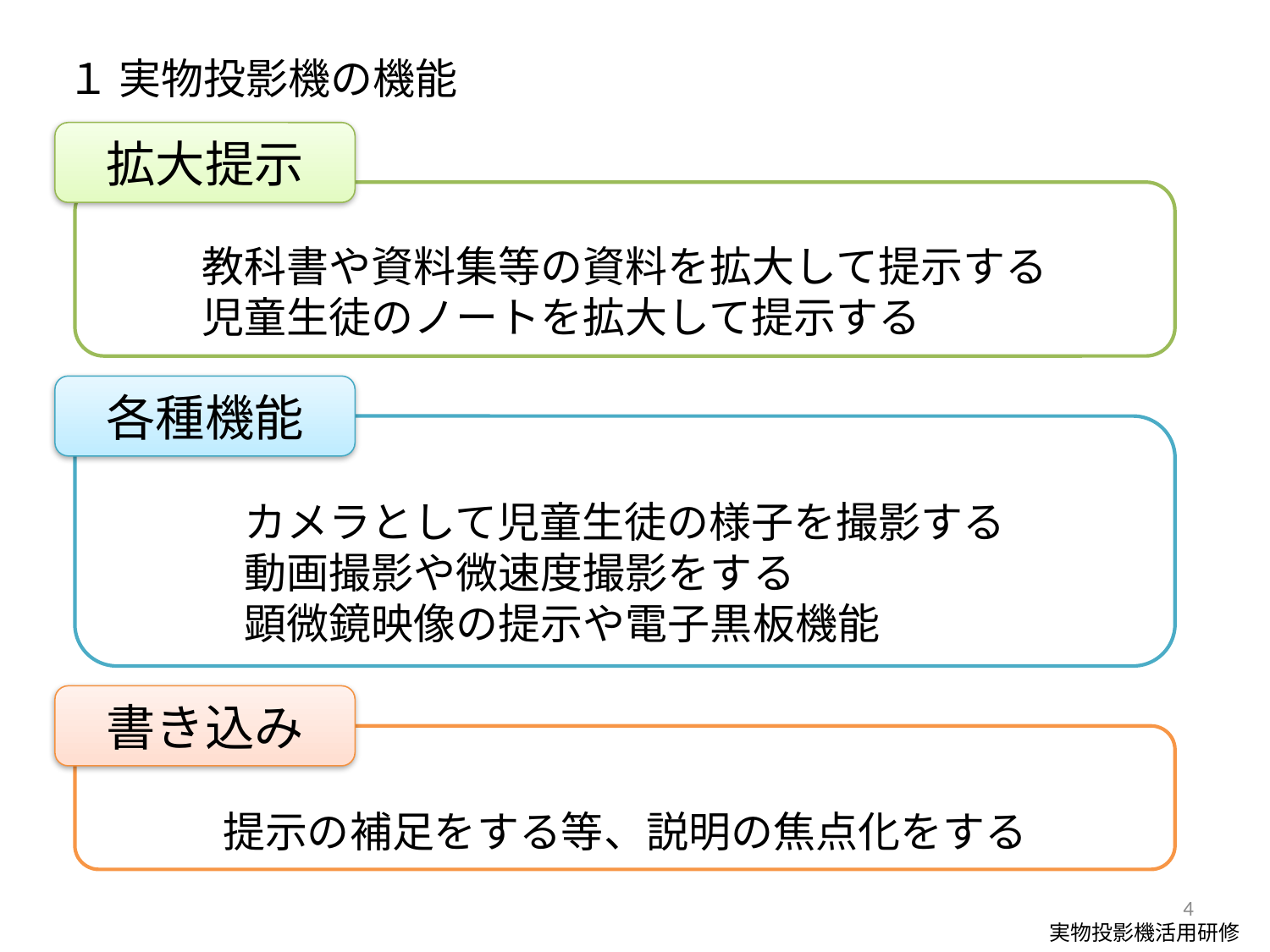

１ 実物投影機の機能
拡大提示
教科書や資料集等の資料を拡大して提示する
児童生徒のノートを拡大して提示する
各種機能
カメラとして児童生徒の様子を撮影する
動画撮影や微速度撮影をする
顕微鏡映像の提示や電子黒板機能
書き込み
提示の補足をする等、説明の焦点化をする
4
実物投影機活用研修